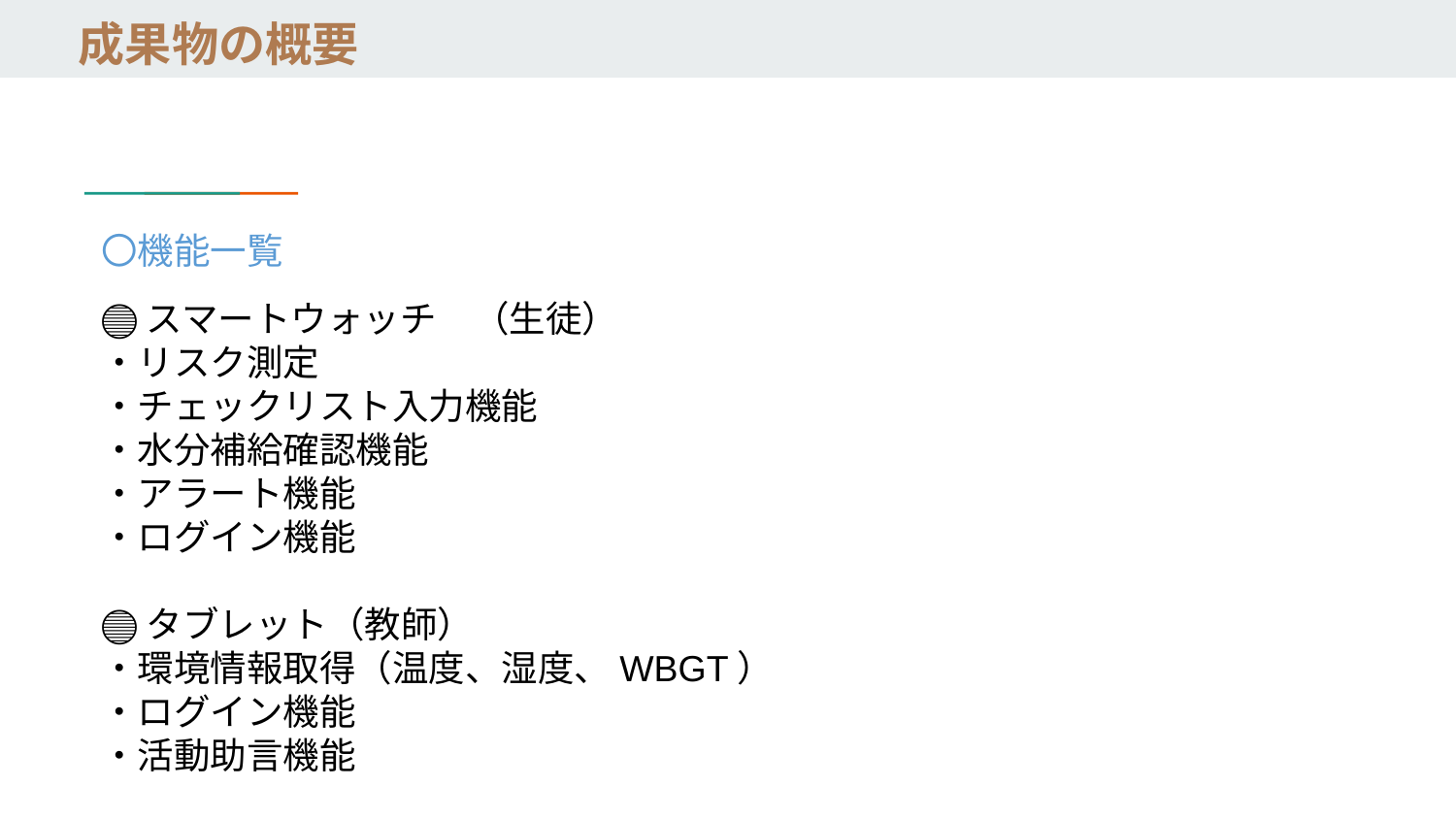

# 成果物の概要

〇機能一覧
🔵スマートウォッチ　（生徒）
・リスク測定
・チェックリスト入力機能
・水分補給確認機能
・アラート機能
・ログイン機能

🔵タブレット（教師）
・環境情報取得（温度、湿度、WBGT）
・ログイン機能
・活動助言機能